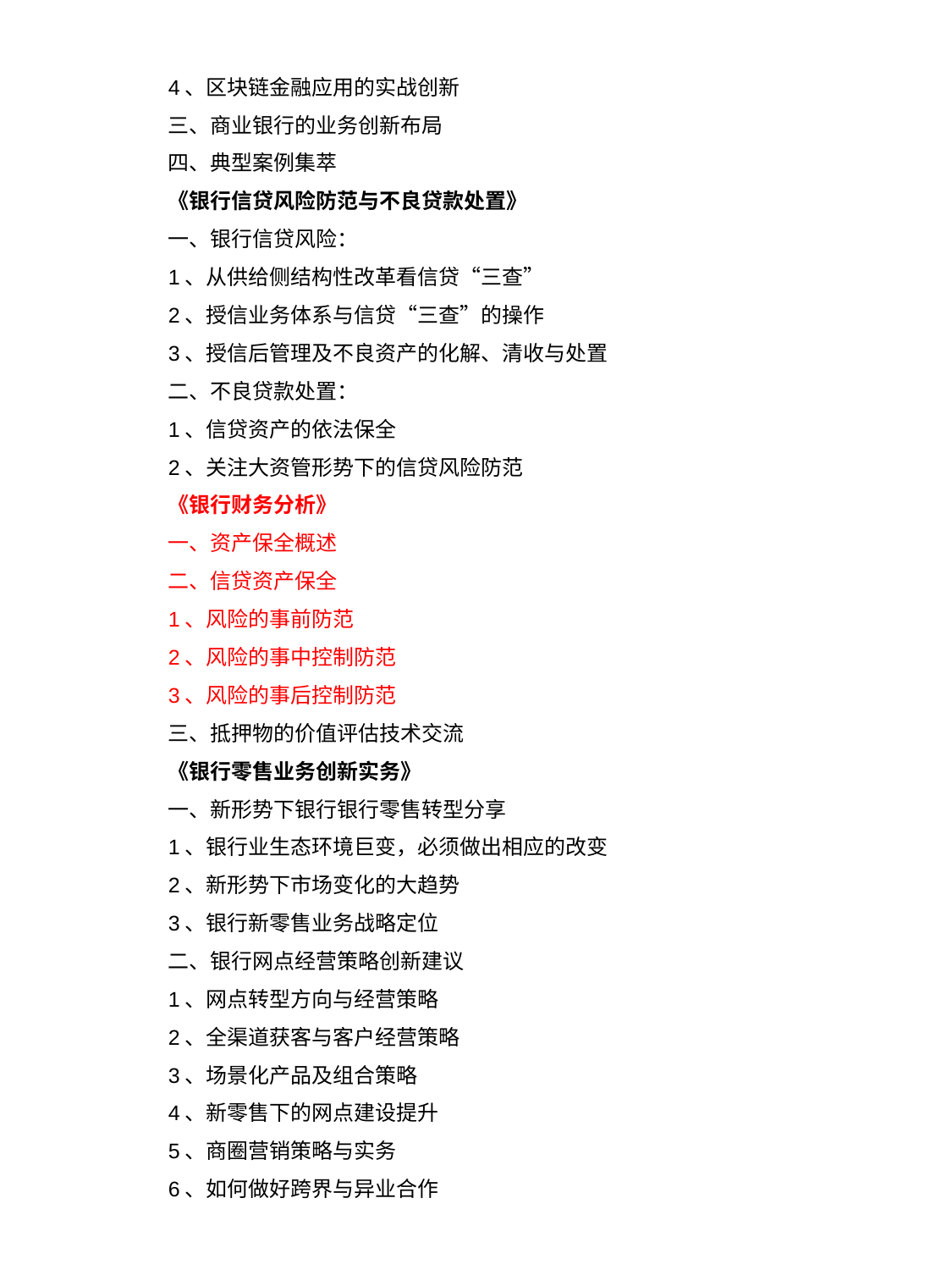

4、区块链金融应用的实战创新
三、商业银行的业务创新布局
四、典型案例集萃
《银行信贷风险防范与不良贷款处置》
一、银行信贷风险：
1、从供给侧结构性改革看信贷“三查”
2、授信业务体系与信贷“三查”的操作
3、授信后管理及不良资产的化解、清收与处置
二、不良贷款处置：
1、信贷资产的依法保全
2、关注大资管形势下的信贷风险防范
《银行财务分析》
一、资产保全概述
二、信贷资产保全
1、风险的事前防范
2、风险的事中控制防范
3、风险的事后控制防范
三、抵押物的价值评估技术交流
《银行零售业务创新实务》
一、新形势下银行银行零售转型分享
1、银行业生态环境巨变，必须做出相应的改变
2、新形势下市场变化的大趋势
3、银行新零售业务战略定位
二、银行网点经营策略创新建议
1、网点转型方向与经营策略
2、全渠道获客与客户经营策略
3、场景化产品及组合策略
4、新零售下的网点建设提升
5、商圈营销策略与实务
6、如何做好跨界与异业合作